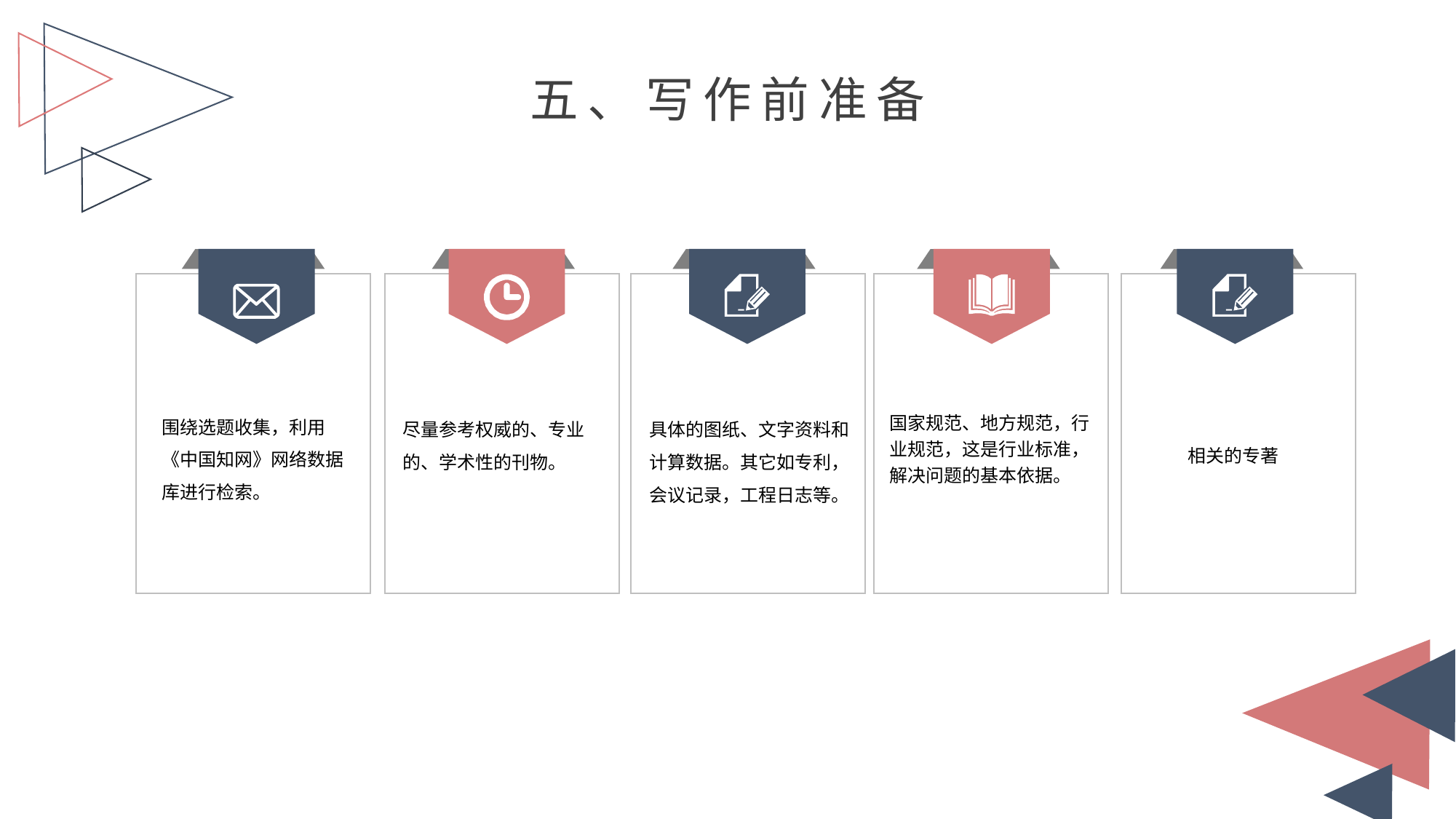

五、写作前准备

围绕选题收集，利用《中国知网》网络数据库进行检索。
尽量参考权威的、专业的、学术性的刊物。
具体的图纸、文字资料和计算数据。其它如专利，会议记录，工程日志等。
国家规范、地方规范，行业规范，这是行业标准，解决问题的基本依据。
相关的专著